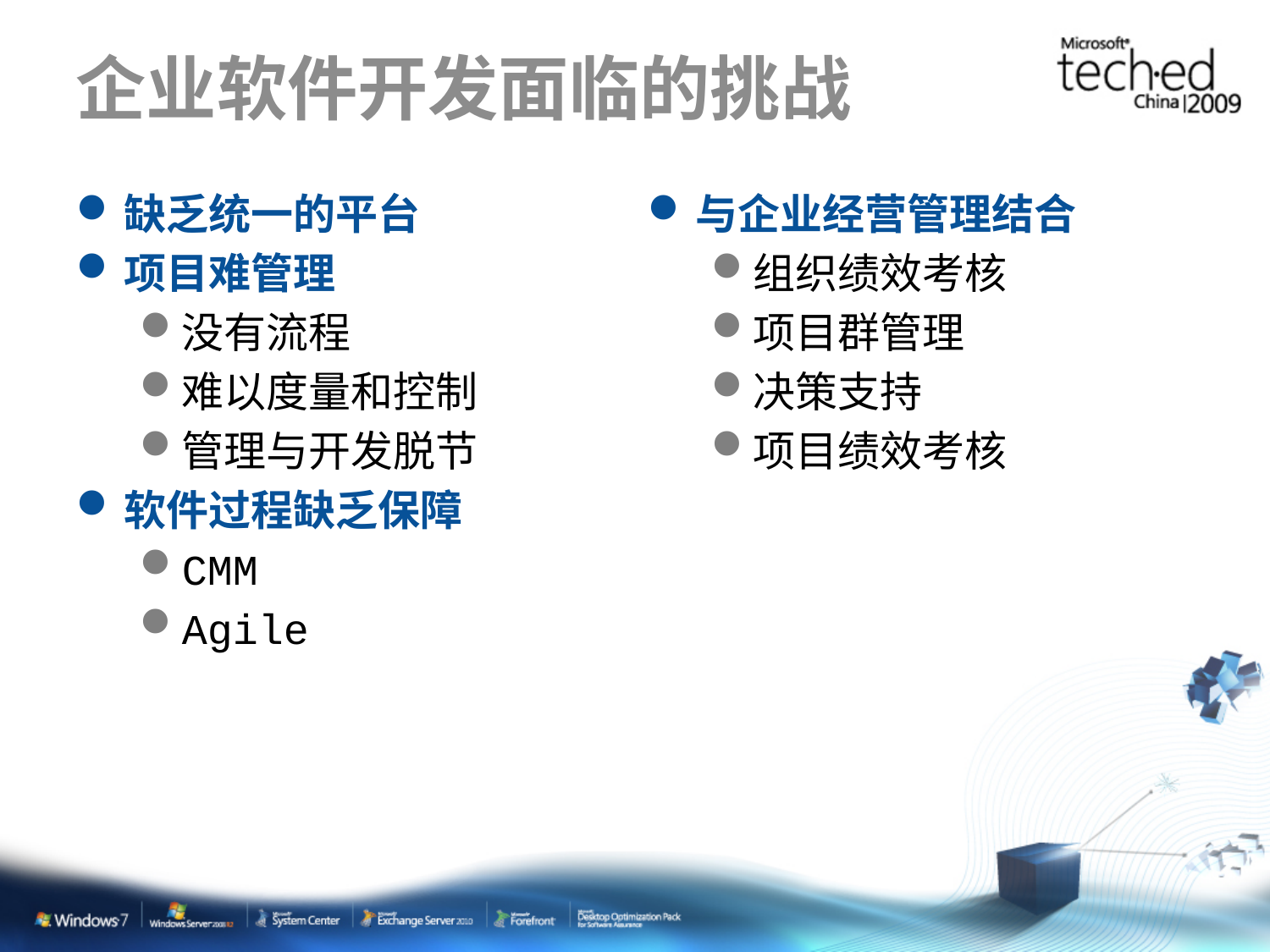

# 企业软件开发面临的挑战
缺乏统一的平台
项目难管理
没有流程
难以度量和控制
管理与开发脱节
软件过程缺乏保障
CMM
Agile
与企业经营管理结合
组织绩效考核
项目群管理
决策支持
项目绩效考核